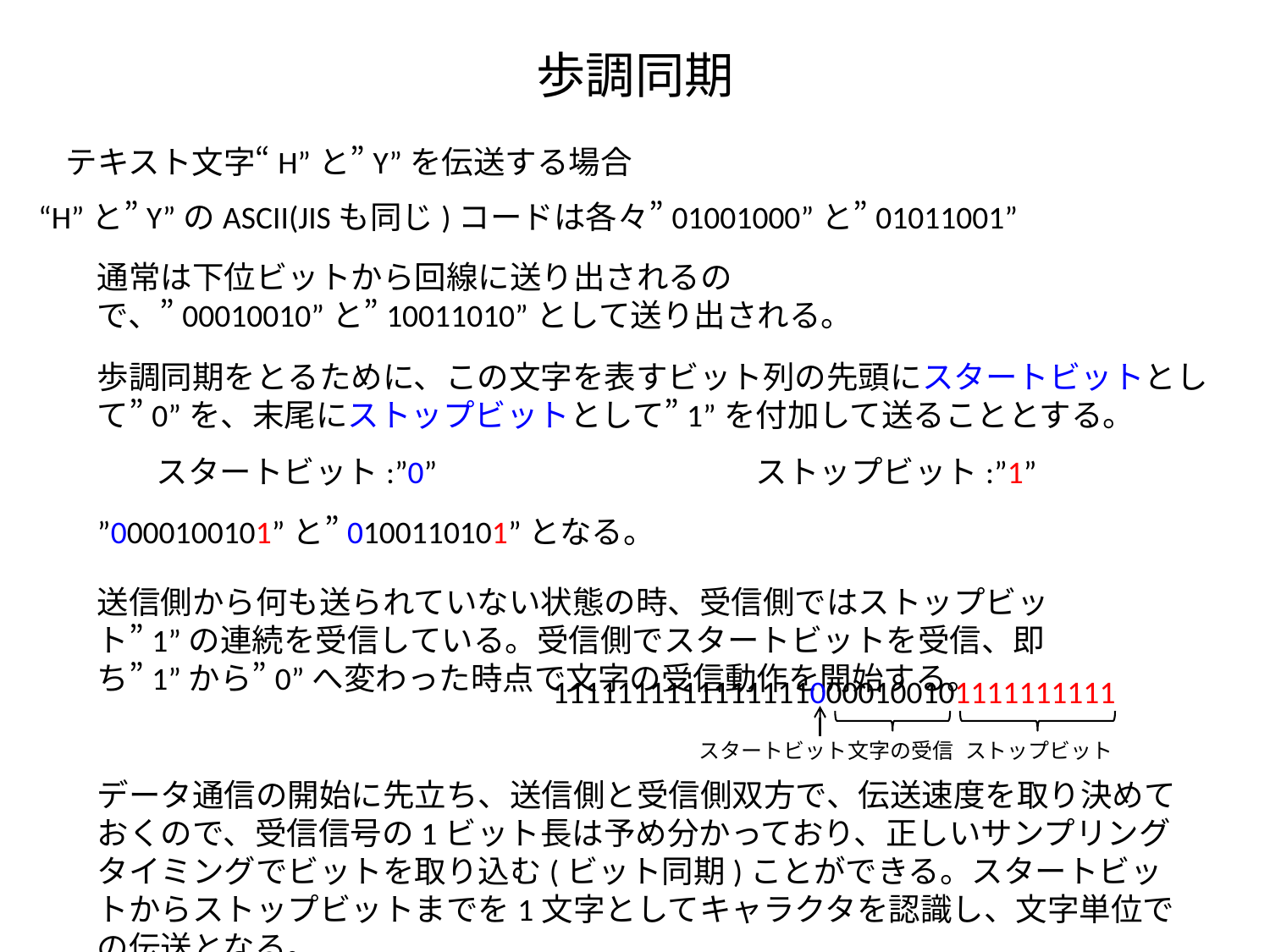

# 歩調同期
テキスト文字“H”と”Y”を伝送する場合
“H”と”Y”のASCII(JISも同じ)コードは各々”01001000”と”01011001”
通常は下位ビットから回線に送り出されるので、”00010010”と”10011010”として送り出される。
歩調同期をとるために、この文字を表すビット列の先頭にスタートビットとして”0”を、末尾にストップビットとして”1”を付加して送ることとする。
スタートビット:”0”
ストップビット:”1”
”0000100101”と”0100110101”となる。
送信側から何も送られていない状態の時、受信側ではストップビット”1”の連続を受信している。受信側でスタートビットを受信、即ち”1”から”0”へ変わった時点で文字の受信動作を開始する。

11111111111111110000100101111111111
スタートビット
文字の受信
ストップビット
データ通信の開始に先立ち、送信側と受信側双方で、伝送速度を取り決めておくので、受信信号の1ビット長は予め分かっており、正しいサンプリングタイミングでビットを取り込む(ビット同期)ことができる。スタートビットからストップビットまでを1文字としてキャラクタを認識し、文字単位での伝送となる。